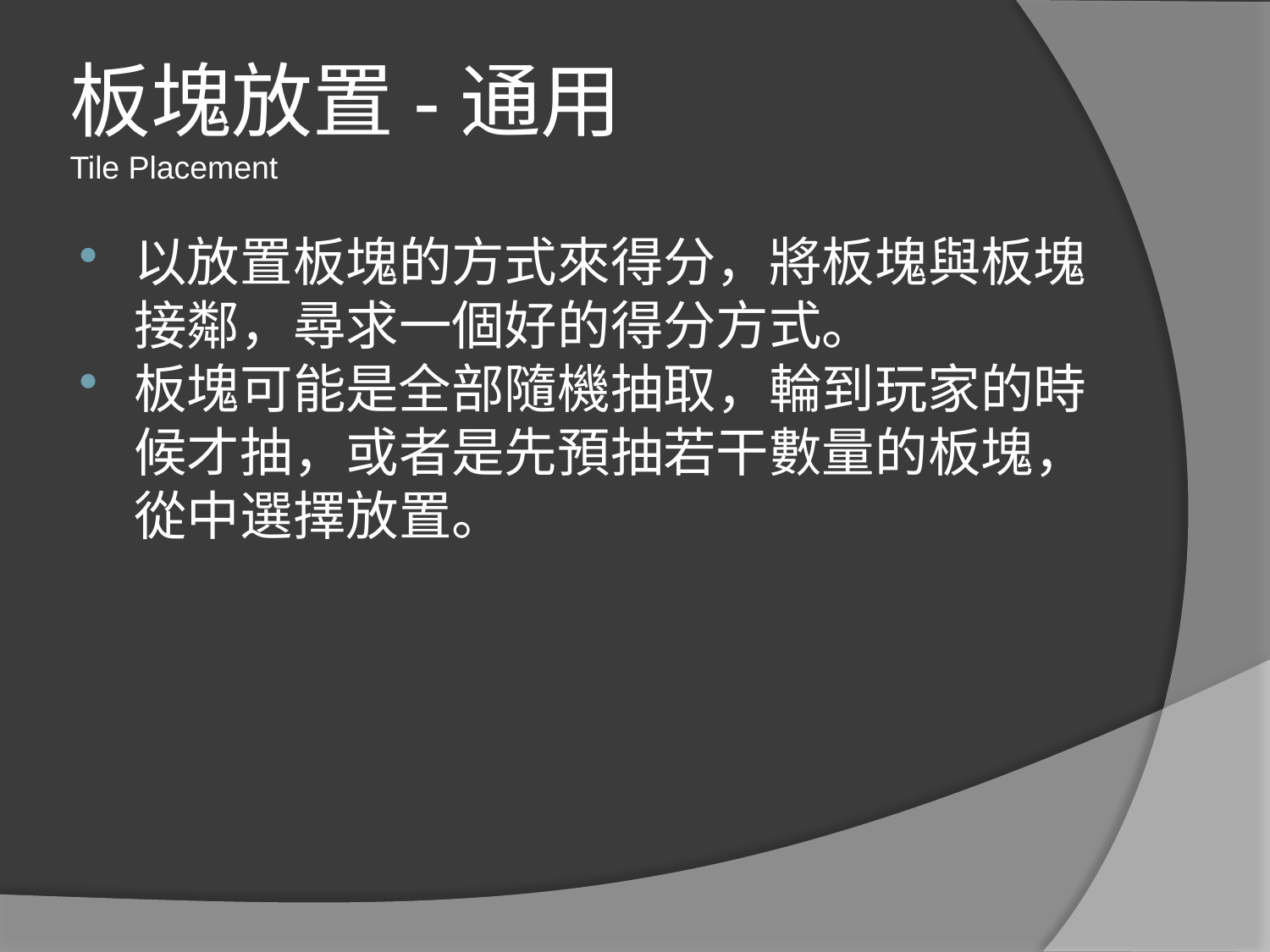

板塊放置-通用
Tile Placement
以放置板塊的方式來得分，將板塊與板塊接鄰，尋求一個好的得分方式。
板塊可能是全部隨機抽取，輪到玩家的時候才抽，或者是先預抽若干數量的板塊，從中選擇放置。